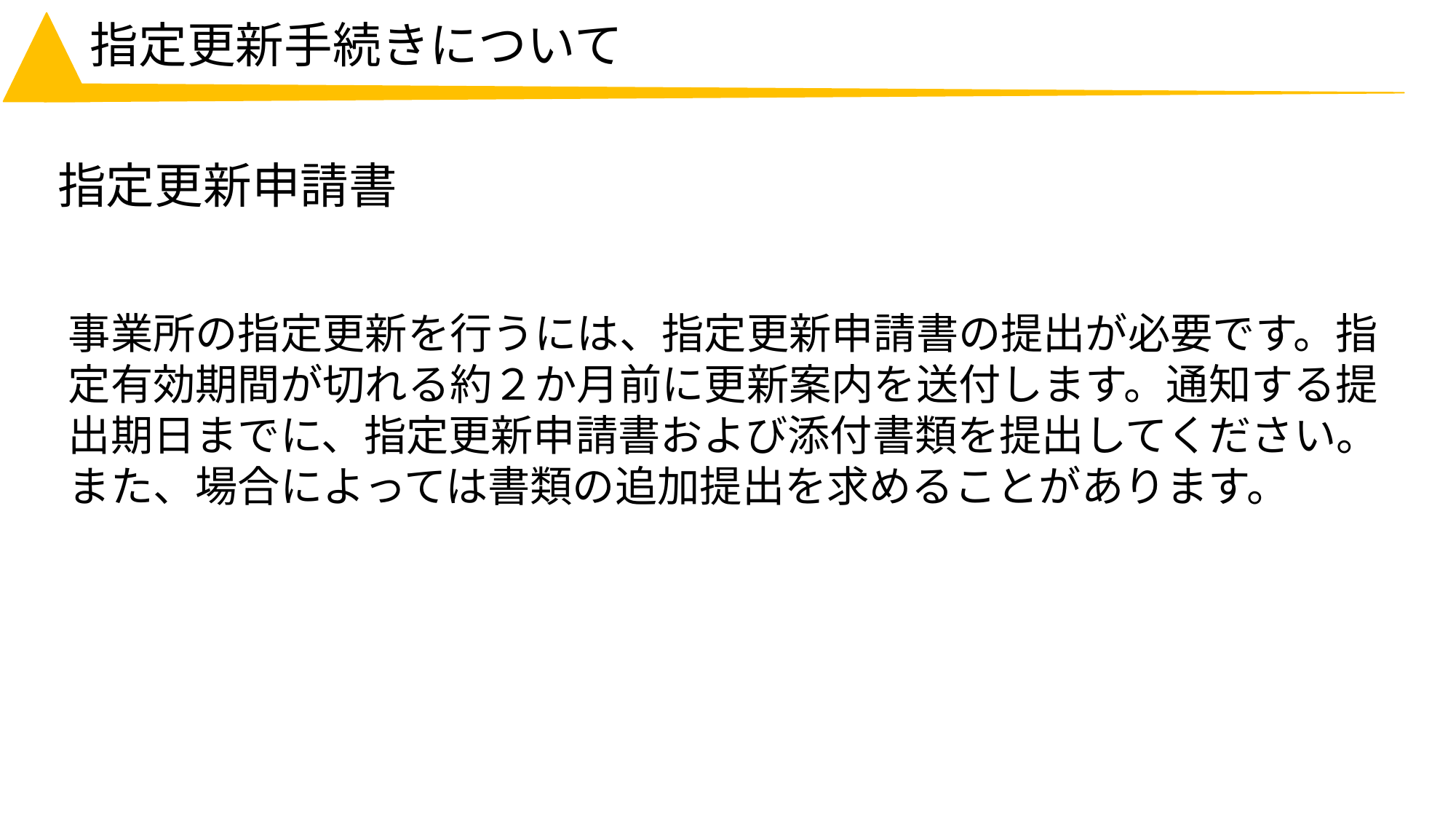

# 指定更新手続きについて
指定更新申請書
事業所の指定更新を行うには、指定更新申請書の提出が必要です。指定有効期間が切れる約２か月前に更新案内を送付します。通知する提出期日までに、指定更新申請書および添付書類を提出してください。
また、場合によっては書類の追加提出を求めることがあります。